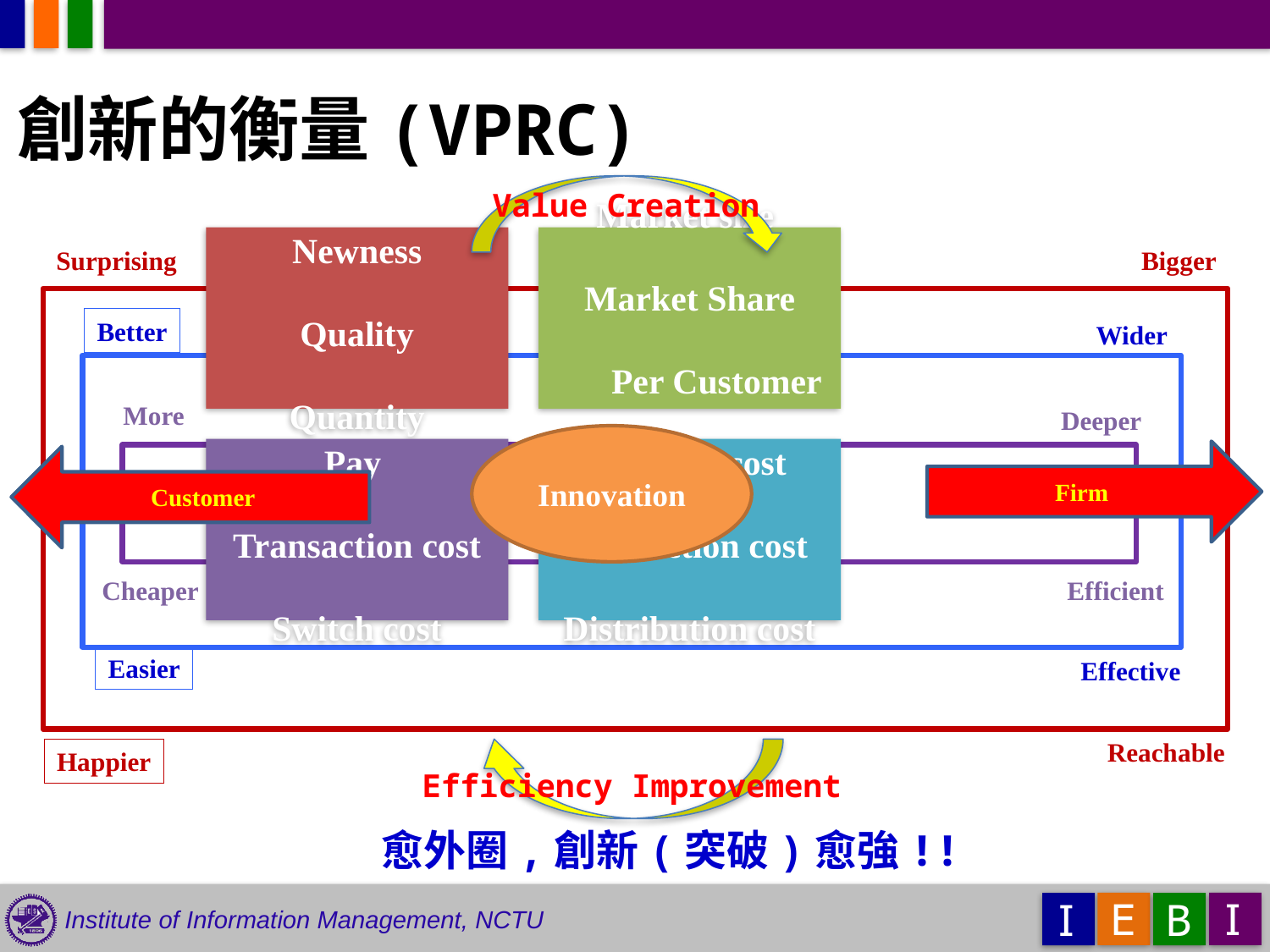

創新的衡量(VPRC)

Value Creation
Newness
Quality
Quantity
Market size
Market Share
      Per Customer Value
Pay
Transaction cost
Switch cost
Sourcing cost
Production cost
Distribution cost
Surprising
Bigger

Better
Wider

More
Deeper
Innovation
Firm

Customer

Cheaper
Efficient
Easier
Effective
Reachable
Happier

Efficiency Improvement
愈外圈,創新(突破)愈強!!